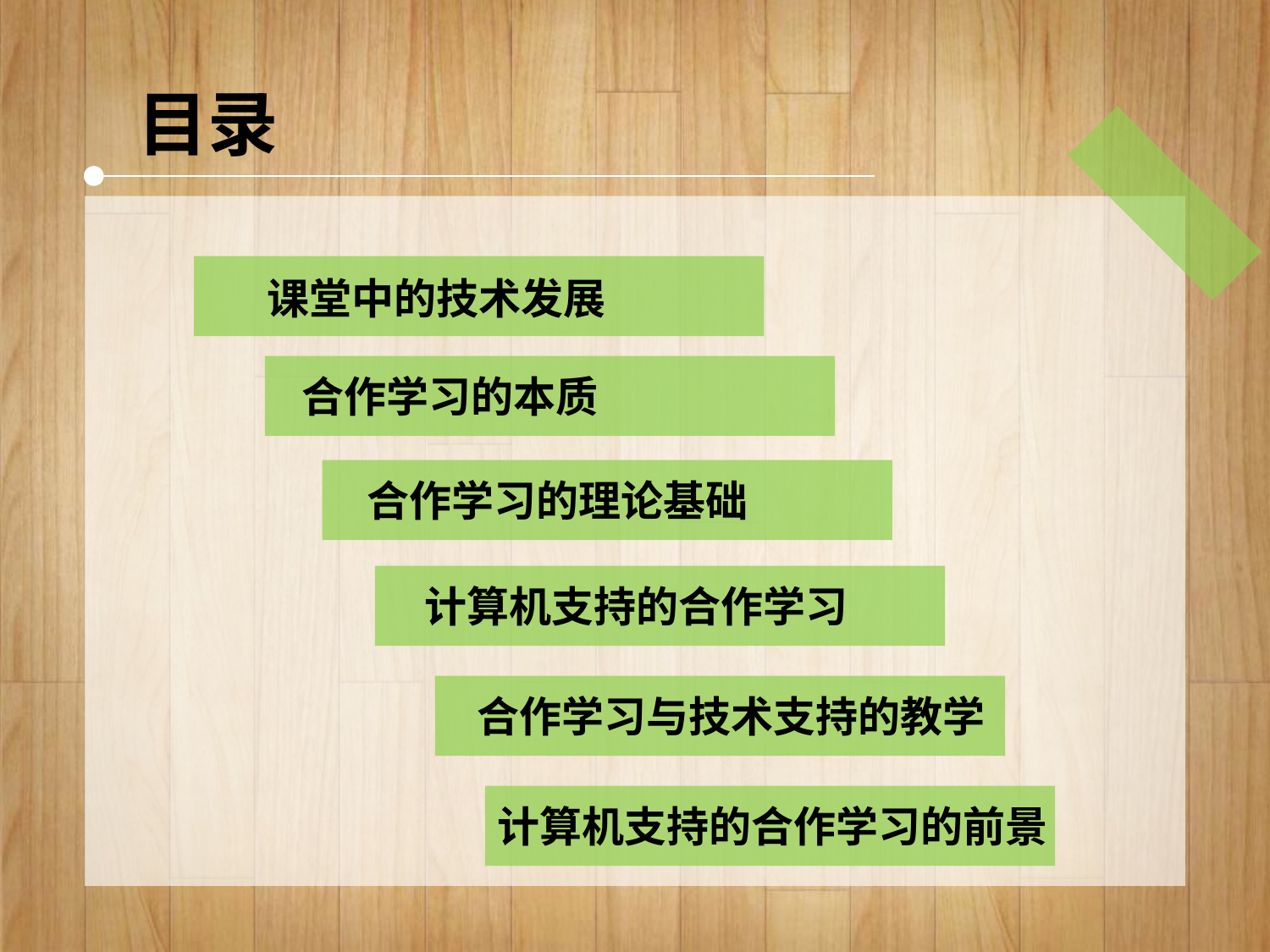

目录

课堂中的技术发展

合作学习的本质

合作学习的理论基础

计算机支持的合作学习

合作学习与技术支持的教学

计算机支持的合作学习的前景